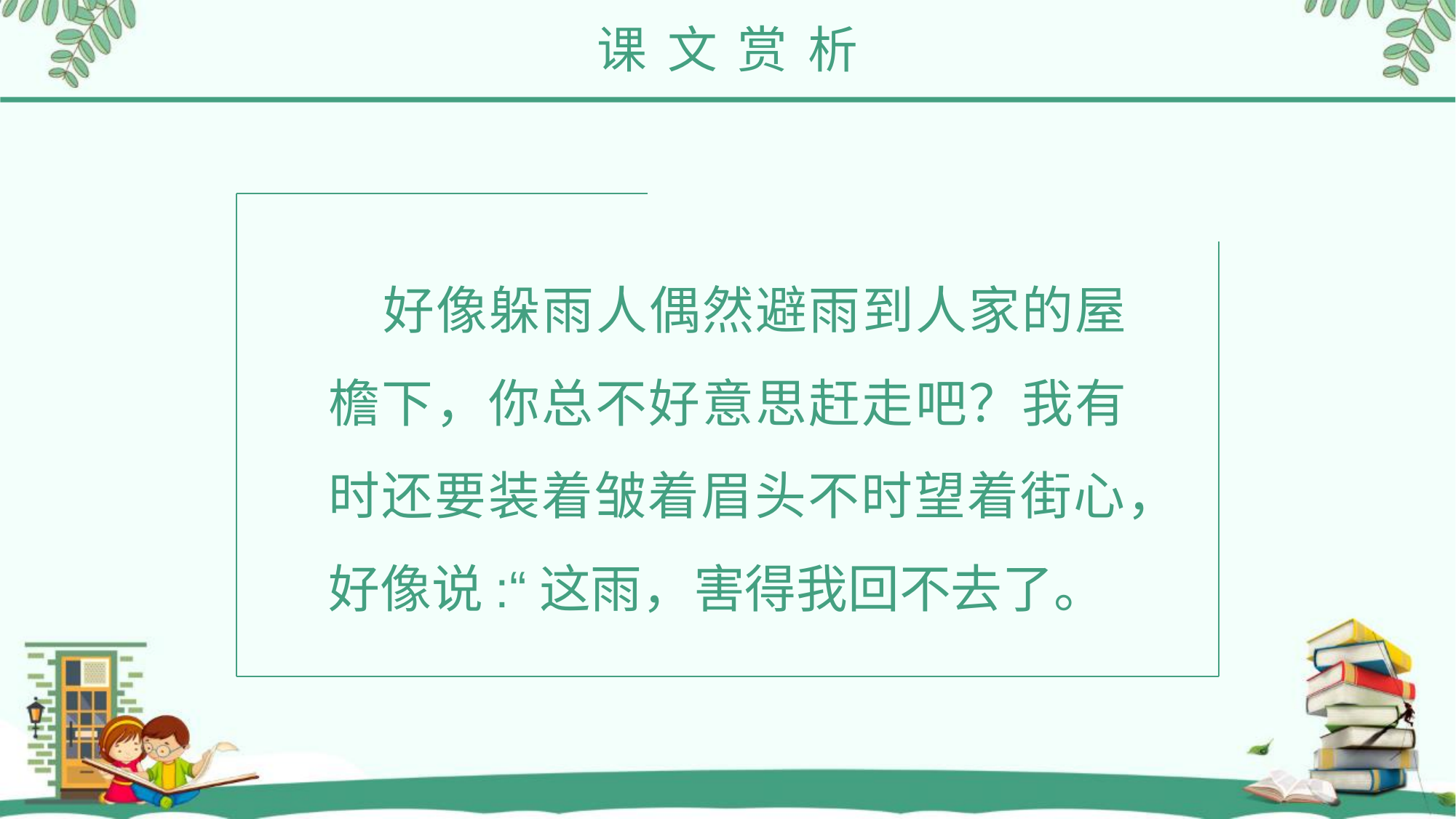

课 文 赏 析

好像躲雨人偶然避雨到人家的屋檐下，你总不好意思赶走吧？我有时还要装着皱着眉头不时望着街心，好像说:“这雨，害得我回不去了。